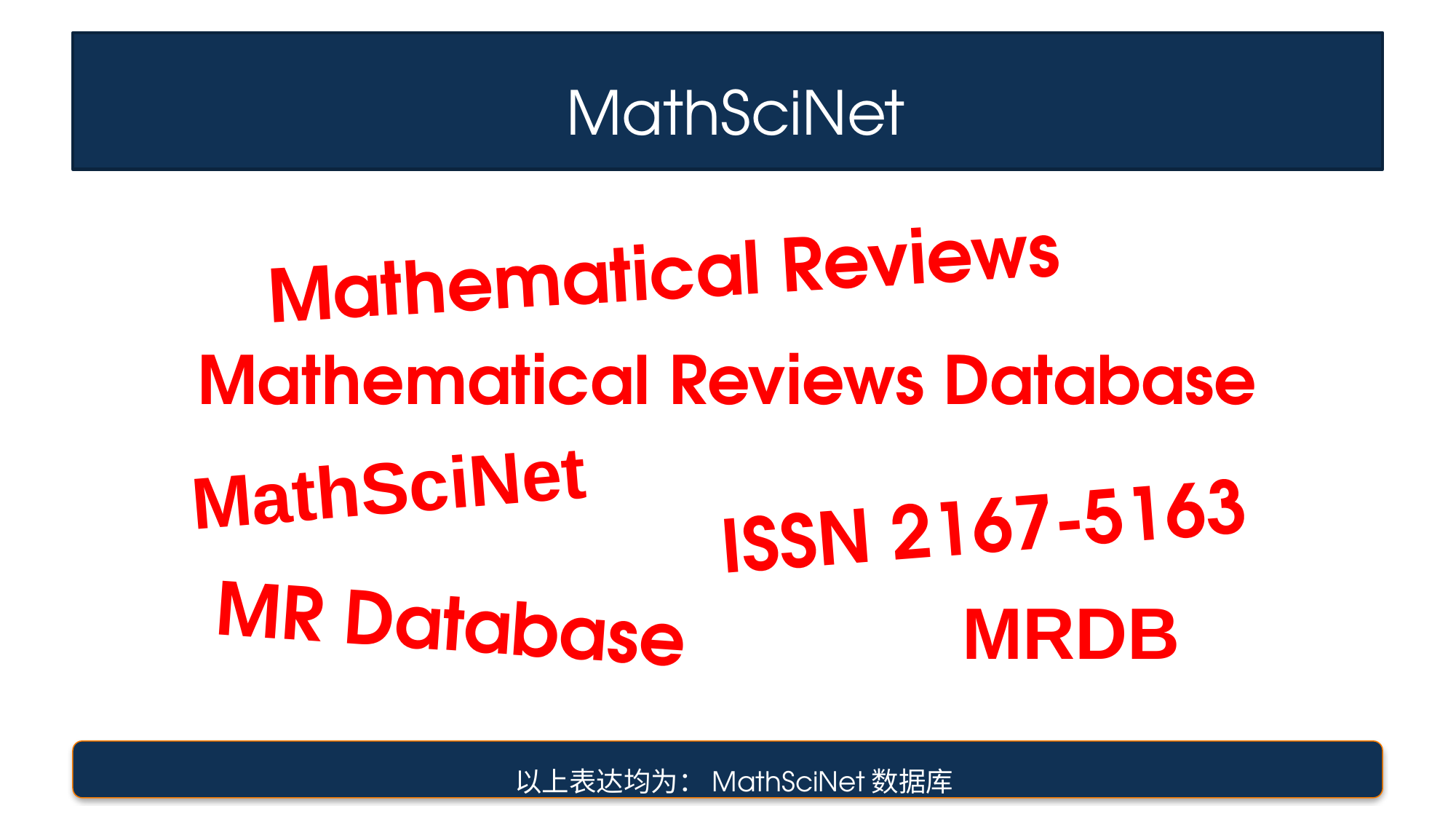

MathSciNet
Mathematical Reviews
Mathematical Reviews Database
MathSciNet
ISSN 2167-5163
MR Database
MRDB
 以上表达均为：MathSciNet数据库